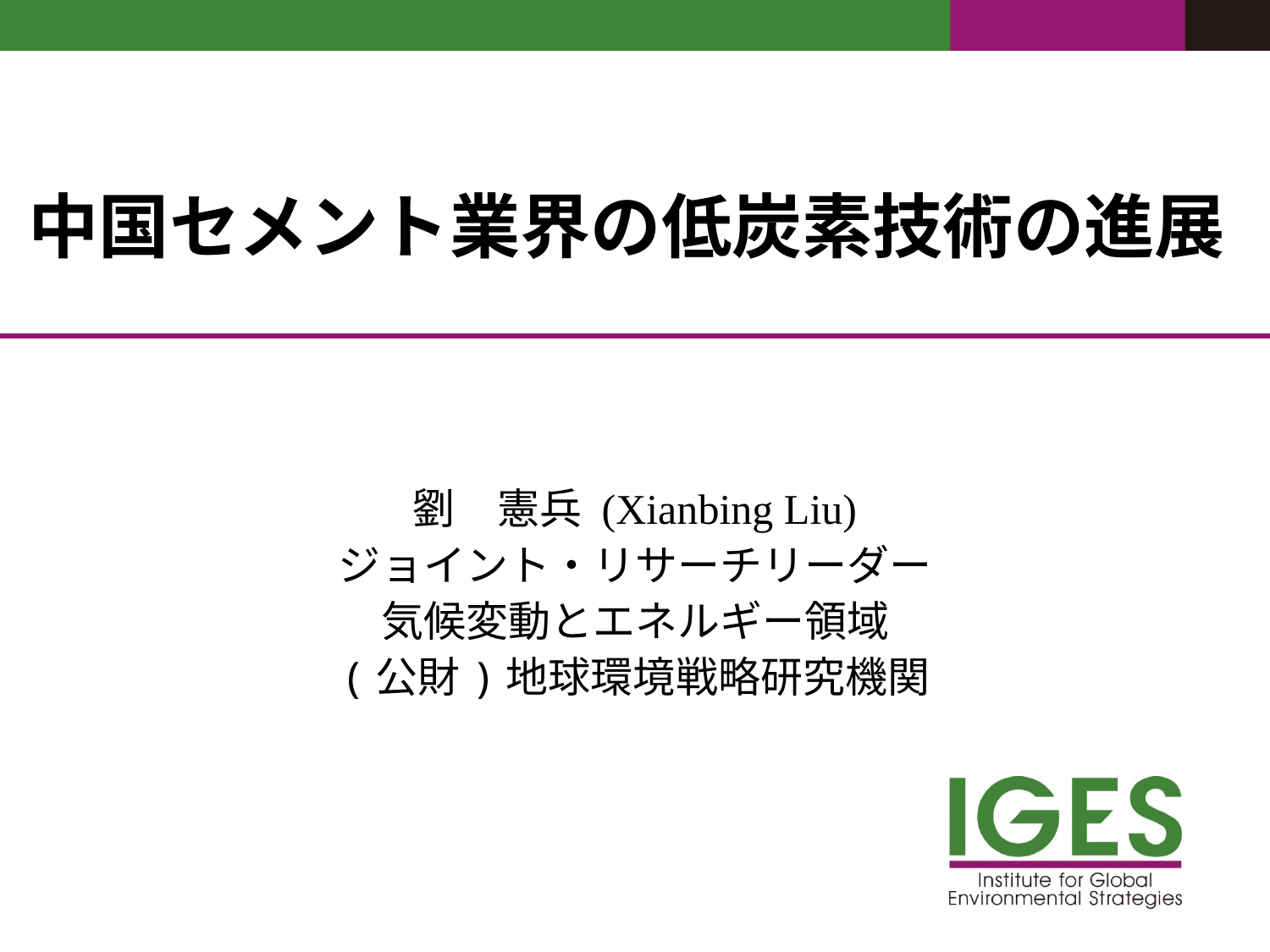

中国セメント業界の低炭素技術の進展
劉　憲兵 (Xianbing Liu)
ジョイント・リサーチリーダー
気候変動とエネルギー領域
(公財)地球環境戦略研究機関